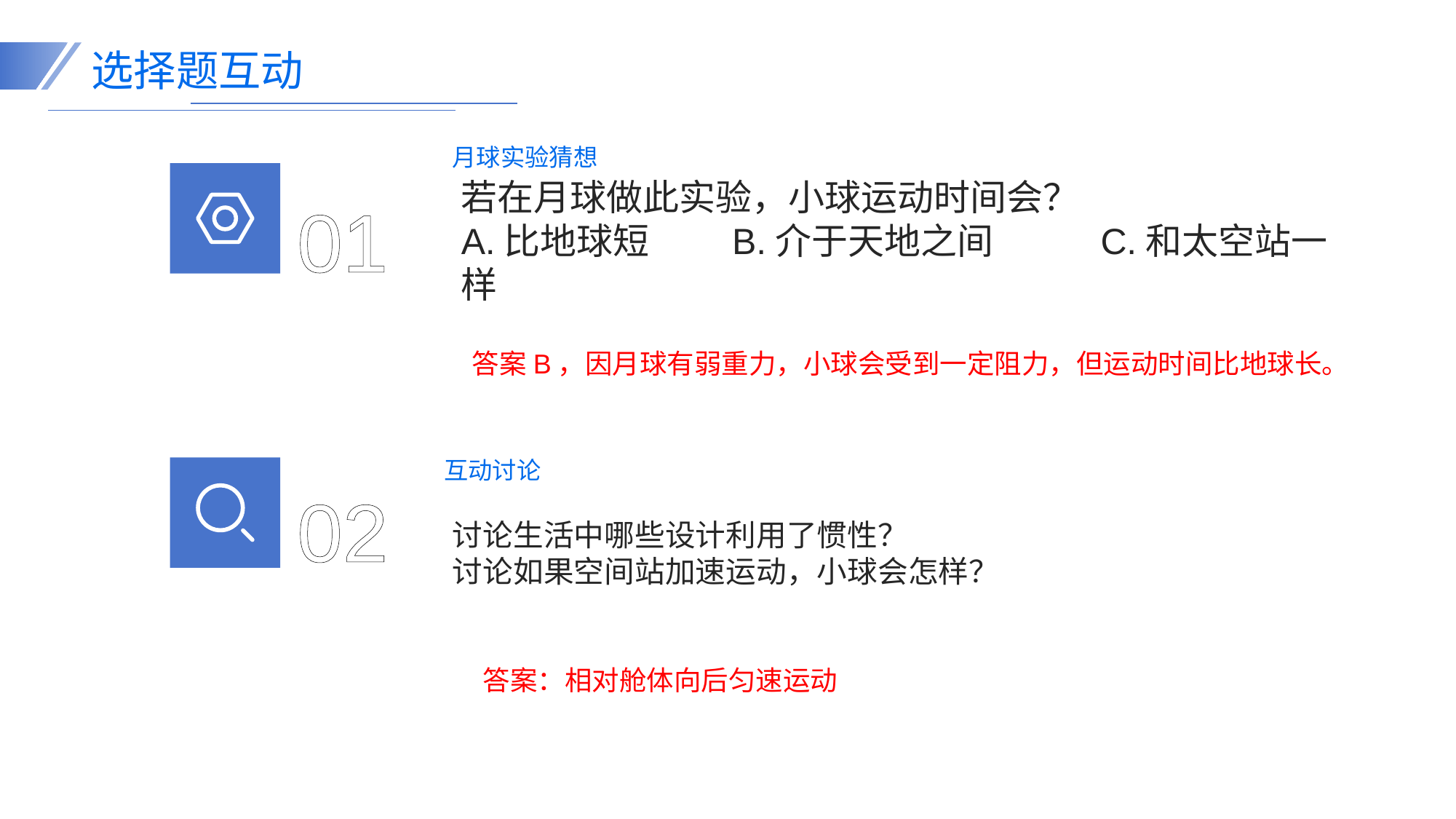

选择题互动

#
月球实验猜想

01
若在月球做此实验，小球运动时间会？
A.比地球短         B.介于天地之间            C.和太空站一样

答案B，因月球有弱重力，小球会受到一定阻力，但运动时间比地球长。
互动讨论
02

讨论生活中哪些设计利用了惯性？
讨论如果空间站加速运动，小球会怎样？

答案：相对舱体向后匀速运动